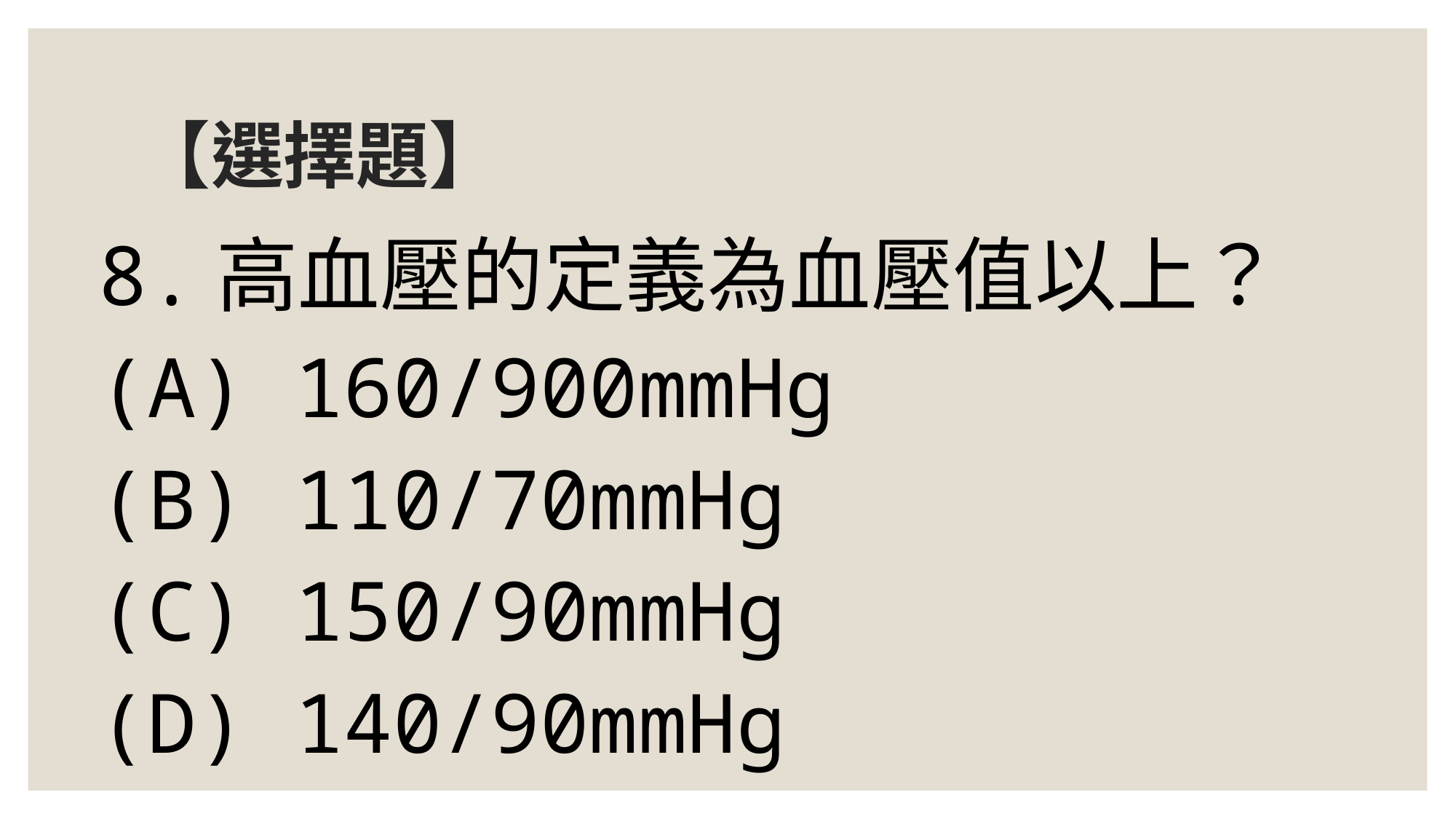

# 【選擇題】
8.高血壓的定義為血壓值以上？
(A) 160/900mmHg
(B) 110/70mmHg
(C) 150/90mmHg
(D) 140/90mmHg